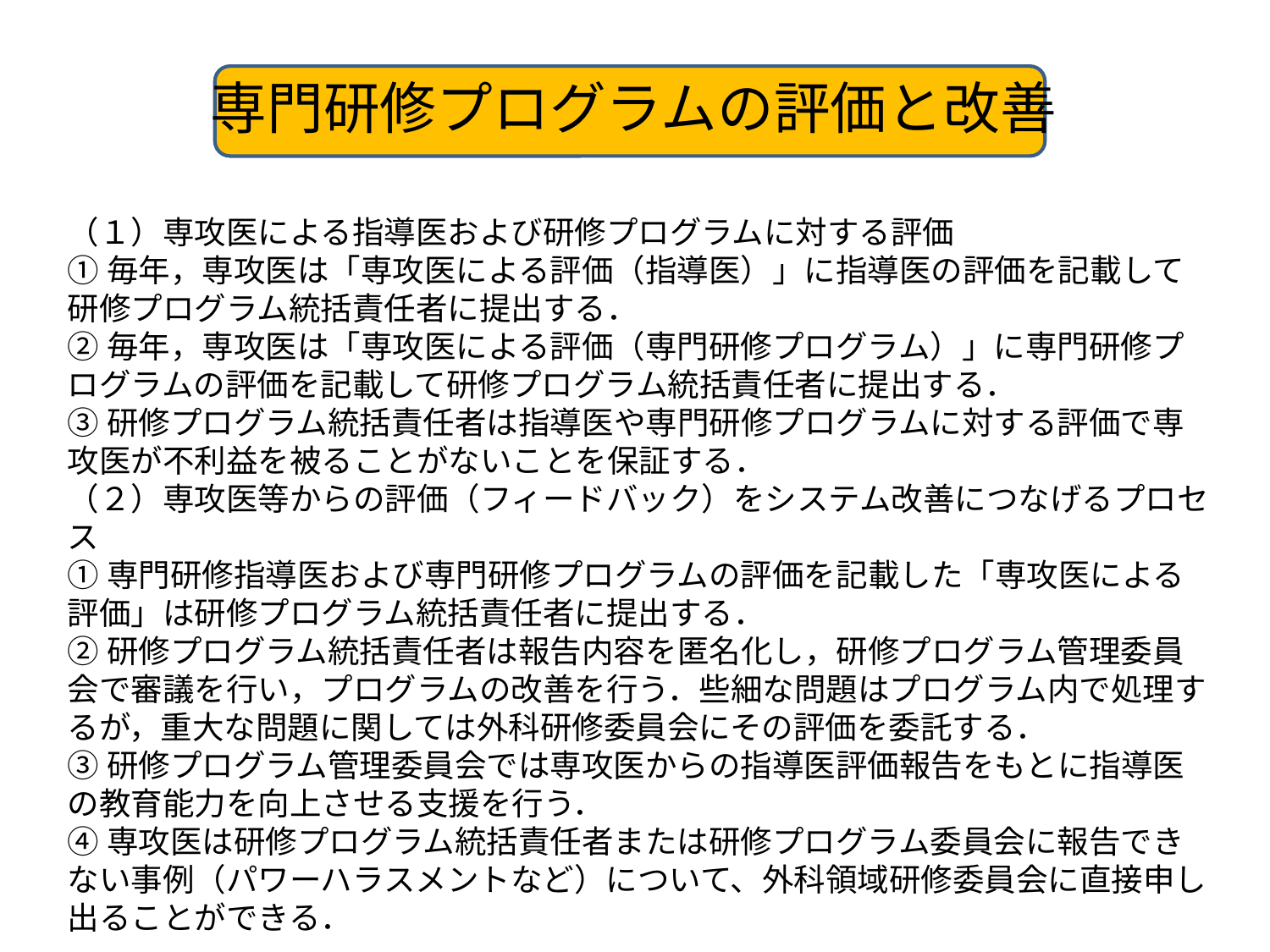

専門研修プログラムの評価と改善

（１）専攻医による指導医および研修プログラムに対する評価
①毎年，専攻医は「専攻医による評価（指導医）」に指導医の評価を記載して研修プログラム統括責任者に提出する．
②毎年，専攻医は「専攻医による評価（専門研修プログラム）」に専門研修プログラムの評価を記載して研修プログラム統括責任者に提出する．
③研修プログラム統括責任者は指導医や専門研修プログラムに対する評価で専攻医が不利益を被ることがないことを保証する．
（２）専攻医等からの評価（フィードバック）をシステム改善につなげるプロセス
①専門研修指導医および専門研修プログラムの評価を記載した「専攻医による評価」は研修プログラム統括責任者に提出する．
②研修プログラム統括責任者は報告内容を匿名化し，研修プログラム管理委員会で審議を行い，プログラムの改善を行う．些細な問題はプログラム内で処理するが，重大な問題に関しては外科研修委員会にその評価を委託する．
③研修プログラム管理委員会では専攻医からの指導医評価報告をもとに指導医の教育能力を向上させる支援を行う．
④専攻医は研修プログラム統括責任者または研修プログラム委員会に報告できない事例（パワーハラスメントなど）について、外科領域研修委員会に直接申し出ることができる．